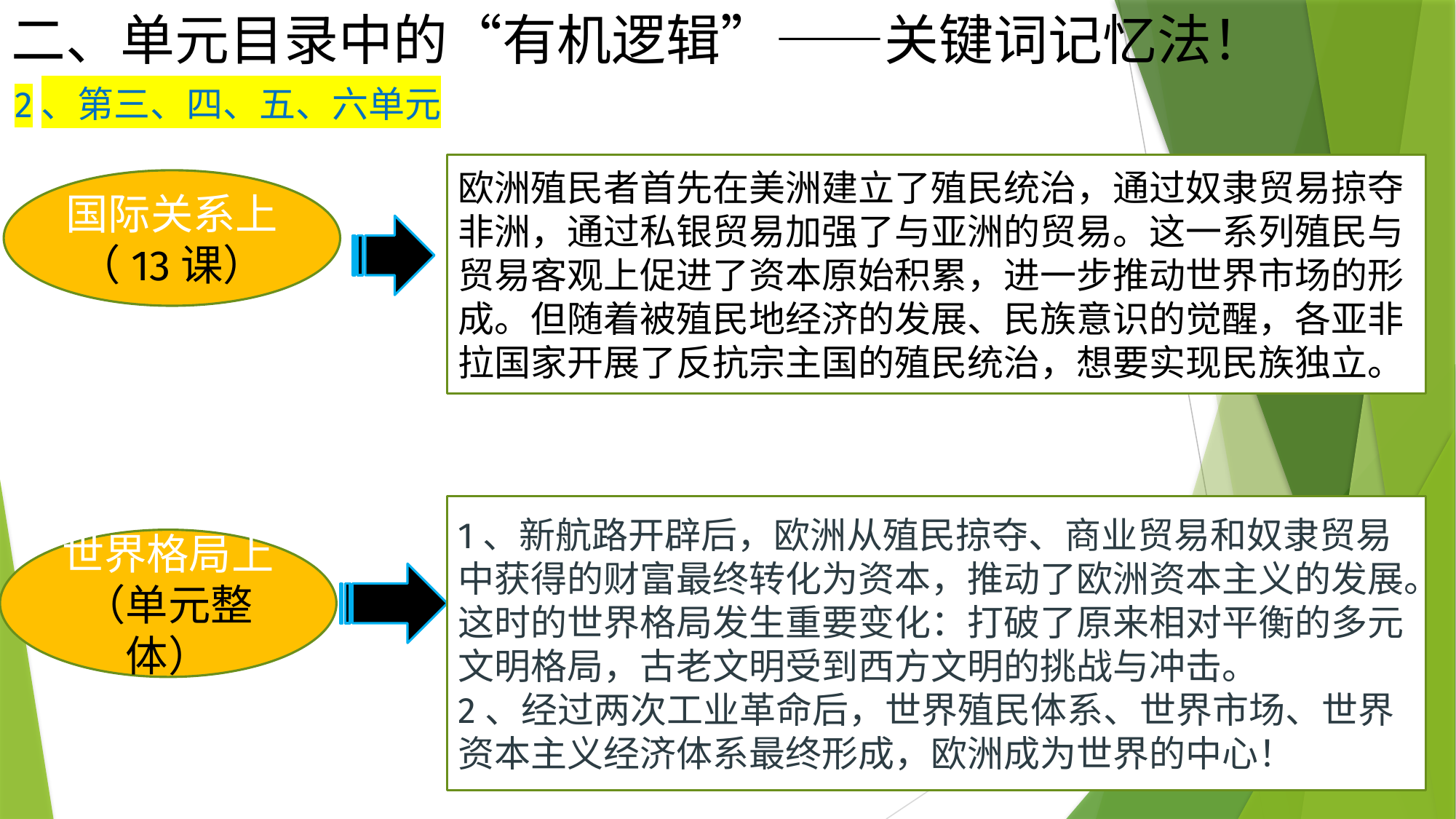

# 二、单元目录中的“有机逻辑”——关键词记忆法！
2、第三、四、五、六单元
欧洲殖民者首先在美洲建立了殖民统治，通过奴隶贸易掠夺非洲，通过私银贸易加强了与亚洲的贸易。这一系列殖民与贸易客观上促进了资本原始积累，进一步推动世界市场的形成。但随着被殖民地经济的发展、民族意识的觉醒，各亚非拉国家开展了反抗宗主国的殖民统治，想要实现民族独立。
国际关系上
（13课）

1、新航路开辟后，欧洲从殖民掠夺、商业贸易和奴隶贸易中获得的财富最终转化为资本，推动了欧洲资本主义的发展。这时的世界格局发生重要变化：打破了原来相对平衡的多元文明格局，古老文明受到西方文明的挑战与冲击。
2、经过两次工业革命后，世界殖民体系、世界市场、世界资本主义经济体系最终形成，欧洲成为世界的中心！
世界格局上（单元整体）